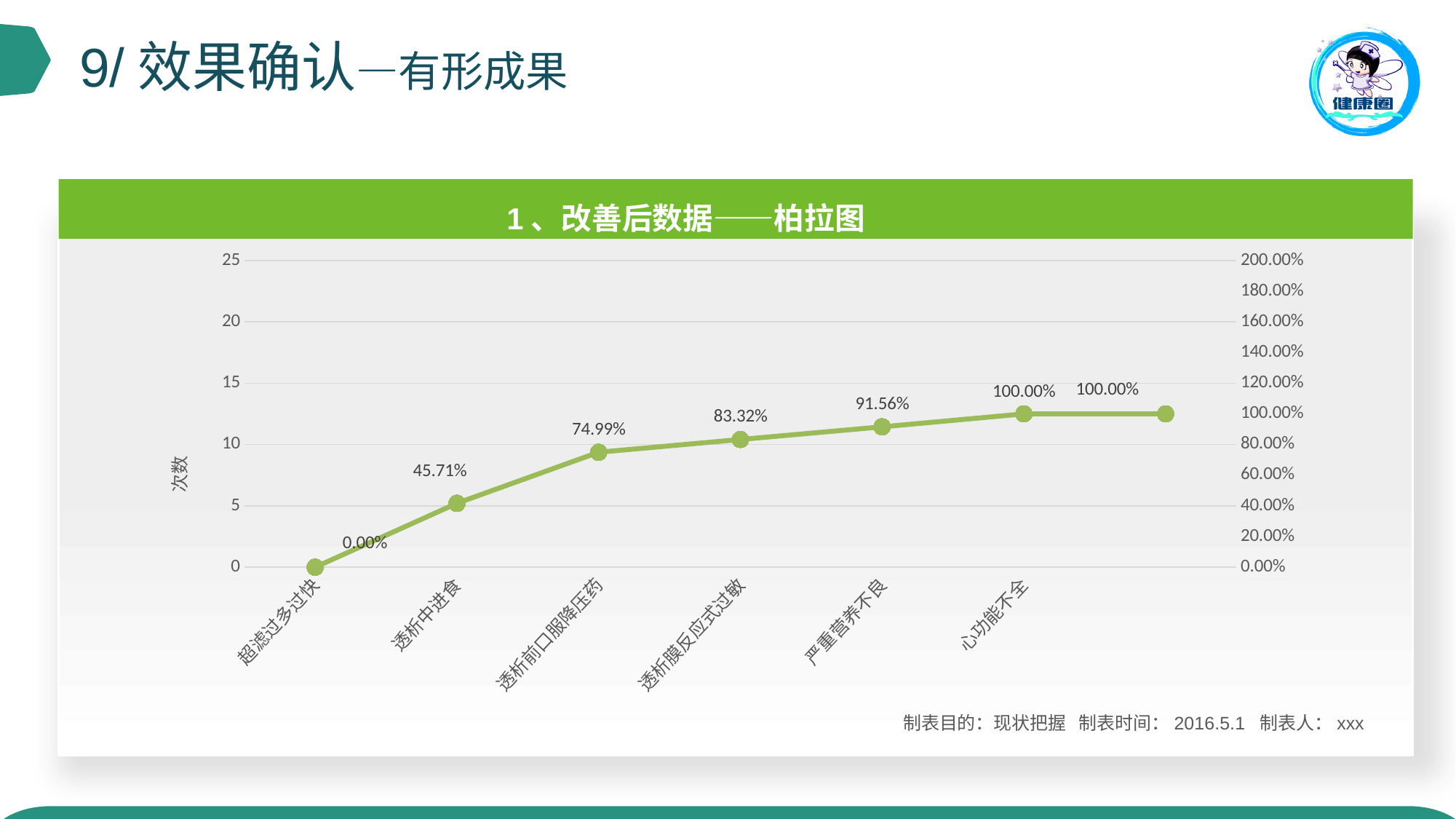

9/效果确认—有形成果
1、改善后数据——柏拉图

制表目的：现状把握   制表时间：2016.5.1  制表人：xxx

### Chart

| Category |  | 系列2 |
|---|---|---|
| 超滤过多过快 | 5.0 | 0.0 |
| 透析中进食 | 4.0 | 0.4167 |
| 透析前口服降压药 | 1.0 | 0.7499 |
| 透析膜反应式过敏 | 1.0 | 0.8332 |
| 严重营养不良 | 1.0 | 0.9156 |
| 心功能不全 | 0.0 | 1.0 |